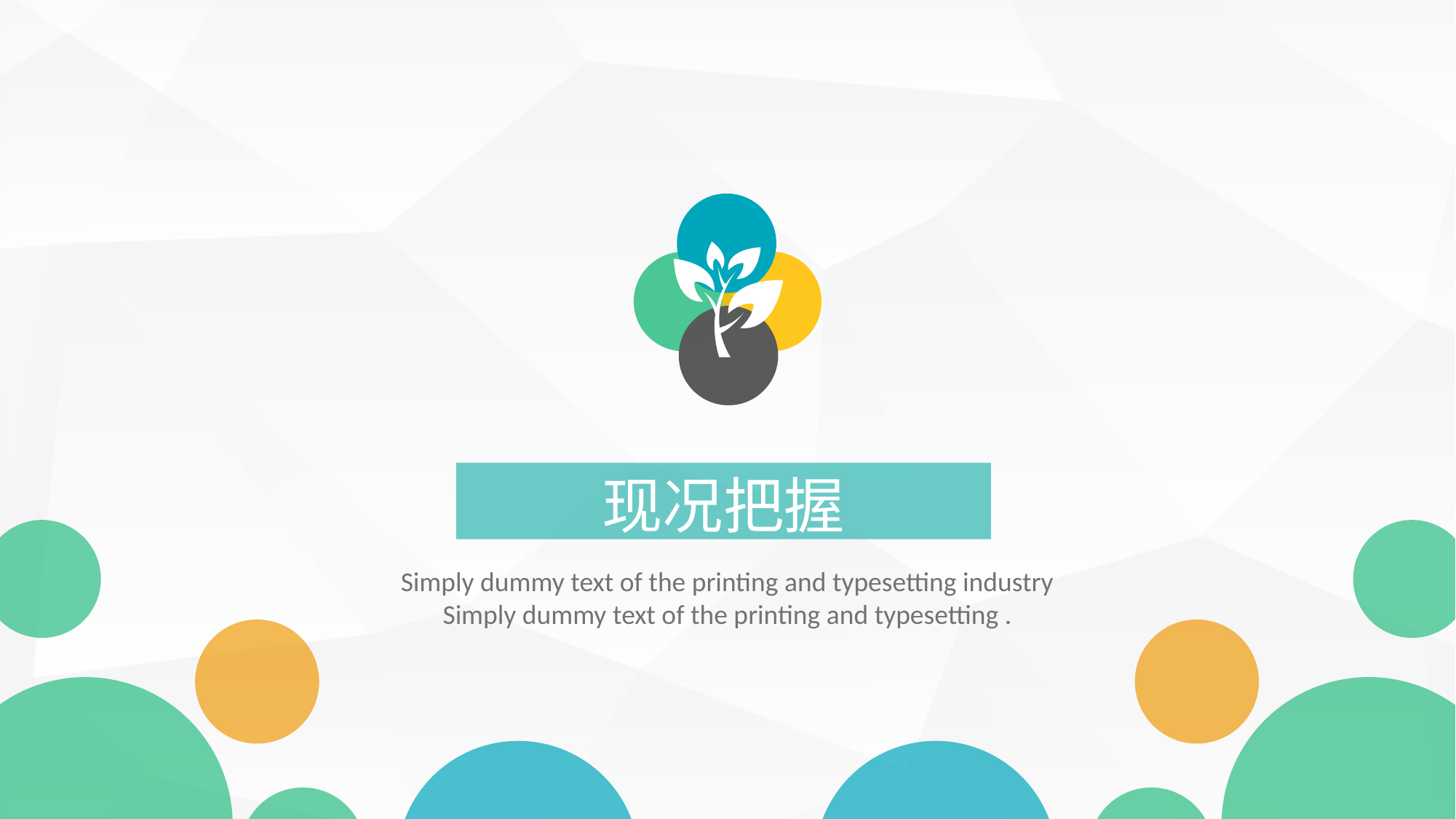

现况把握

Simply dummy text of the printing and typesetting industry Simply dummy text of the printing and typesetting .